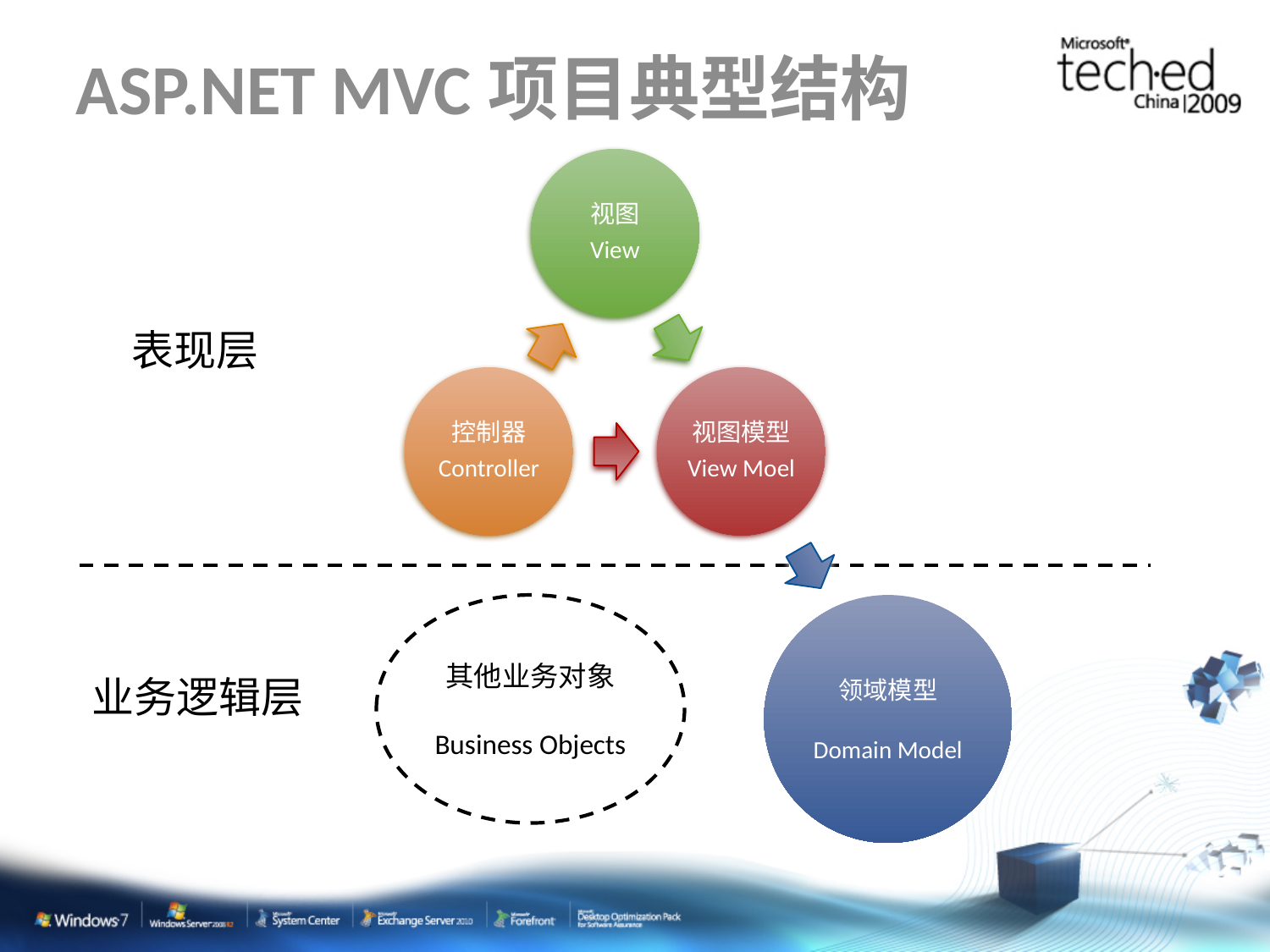

# ASP.NET MVC项目典型结构
视图
View

视图模型
View Moel

控制器
Controller

表现层

其他业务对象

Business Objects
领域模型

Domain Model
业务逻辑层